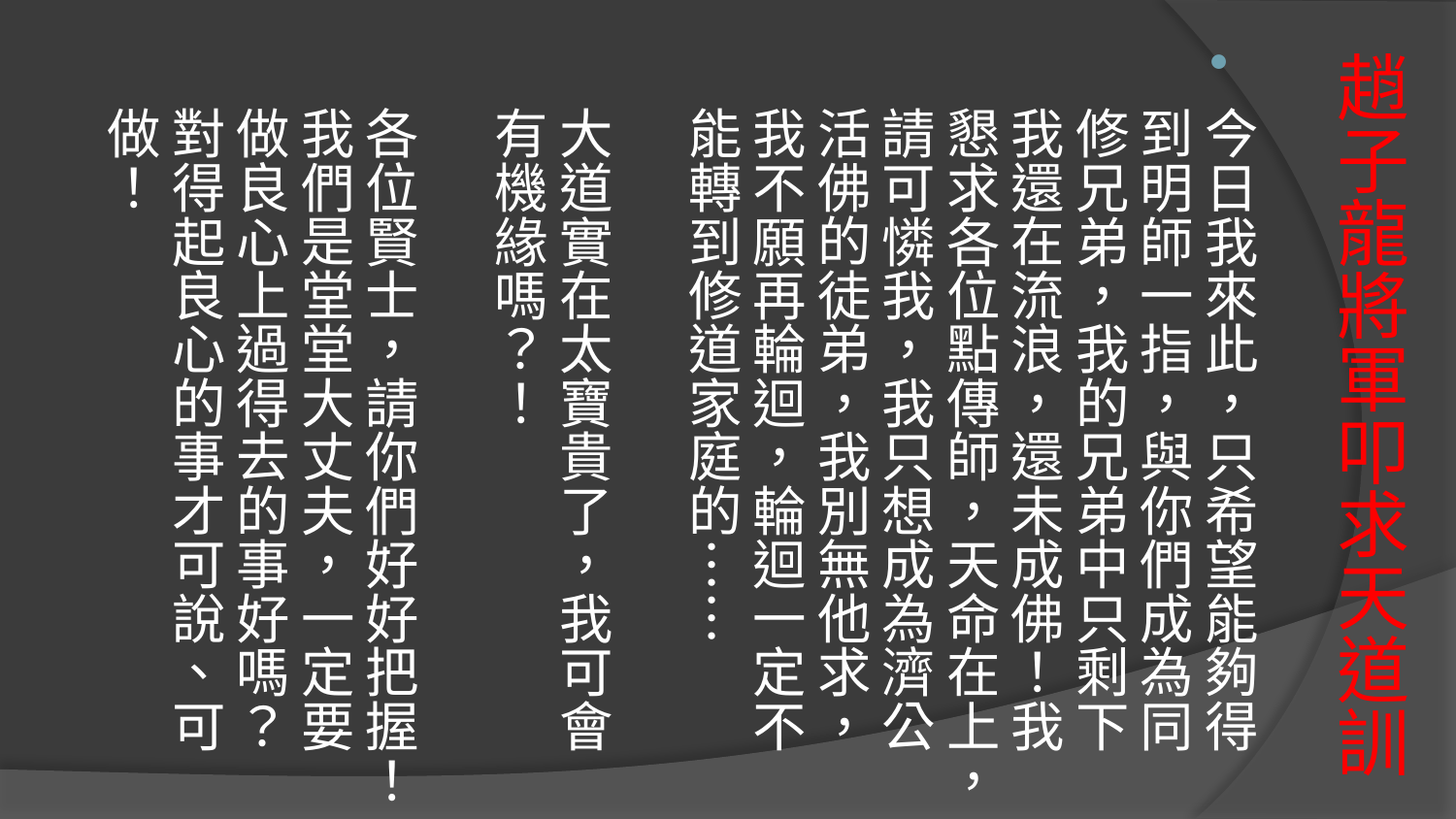

今日我來此，只希望能夠得到明師一指，與你們成為同修兄弟，我的兄弟中只剩下我還在流浪，還未成佛！我懇求各位點傳師，天命在上，請可憐我，我只想成為濟公活佛的徒弟，我別無他求，我不願再輪迴，輪迴一定不能轉到修道家庭的……
大道實在太寶貴了，我可會有機緣嗎？！
各位賢士，請你們好好把握！我們是堂堂大丈夫，一定要做良心上過得去的事好嗎？對得起良心的事才可說、可做！

# 趙子龍將軍叩求天道訓